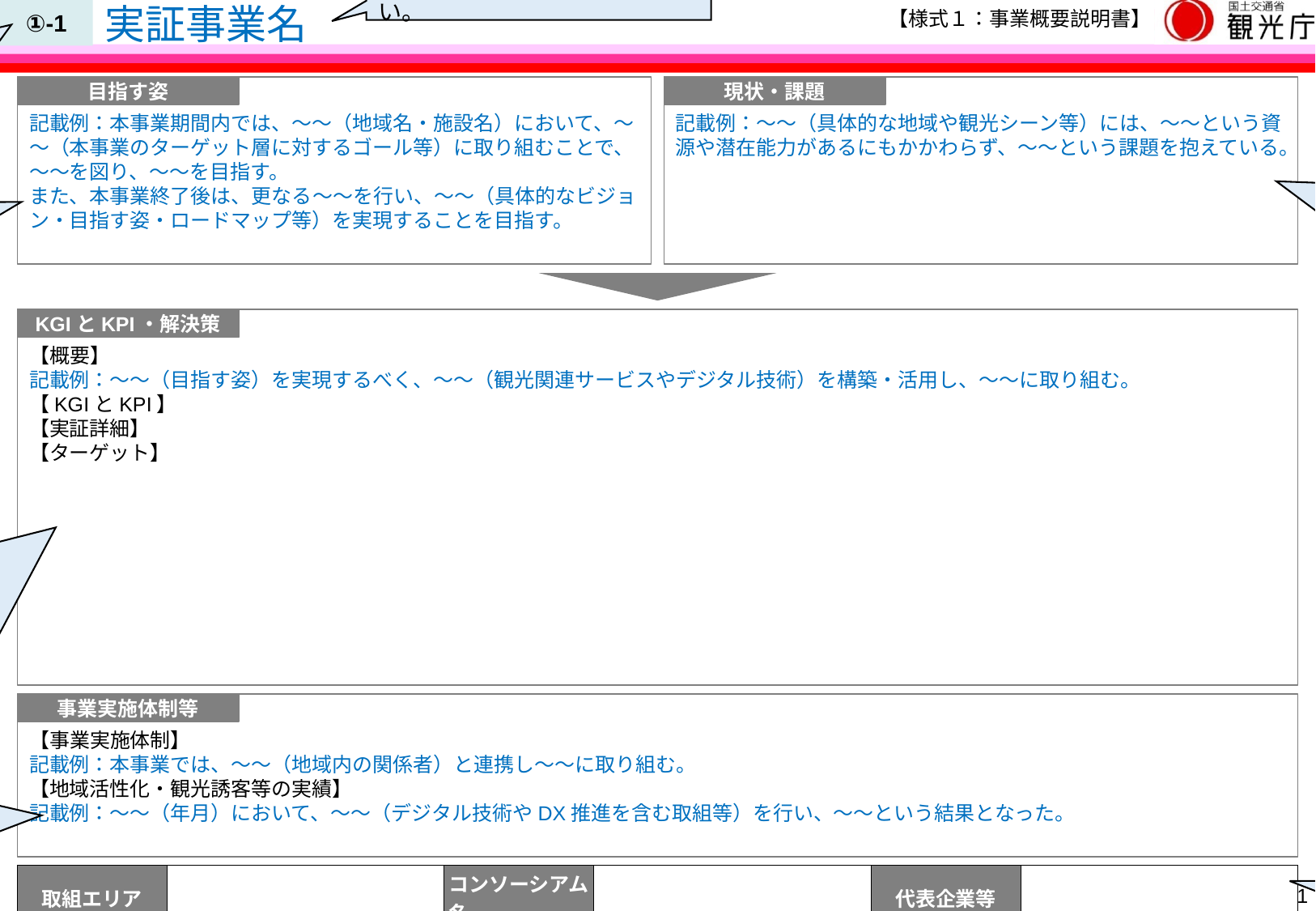

実証事業名
【様式１：事業概要説明書】
注：本事業概要説明書は、公表される前提で作成してください。
注：事業の概要が本スライド一枚で分かるように作成してください。
注：青字の記載例及び水色のコメントは、提出時に削除してください。
選択した実証事業テーマの番号を記入してください。
①-1. 観光地を中心とした地域活性化の好循環モデル
①-2. 観光産業を中心とした地域活性化の好循環モデル
②	生成AI活用モデル
③	オープンデータ推進モデル
様式１：事業概要説明書
実証事業名を記入してください。
①-1
記載例：本事業期間内では、～～（地域名・施設名）において、～～（本事業のターゲット層に対するゴール等）に取り組むことで、～～を図り、～～を目指す。
また、本事業終了後は、更なる〜〜を行い、〜〜（具体的なビジョン・目指す姿・ロードマップ等）を実現することを目指す。
目指す姿
現状・課題
記載例：～～（具体的な地域や観光シーン等）には、～～という資源や潜在能力があるにもかかわらず、～～という課題を抱えている。
現状・課題は、取組エリアにおける現状（申請する地域等が有する観光資源・これまでの関連する取組等）、目指す姿の実現に向けて解決すべき課題を示してください。
目指す姿は、観光地・観光産業において、本実証事業や関連する事業等を通じて、実現したい姿を示してください。
解決策は、目指す姿の実現に向けて課題解決に取り組むにあたり、必要な解決策・打ち手を示してください。

【概要】：事業の概要を簡潔に記載してください。
【KGI・KPI】：本実証事業の目標値となるKGIやその進捗を定量的に把握するための観測指標となるKPIを示してください。
【実証詳細】：課題解決に取り組むにあたり、デジタル技術等を活用した施策・サービスについて具体的に記載してください。また、内容を補足する画像や写真を掲載してください。
【ターゲット】：事業で取り組む施策・サービスのターゲットを記載してください。

【概要】
記載例：～～（目指す姿）を実現するべく、～～（観光関連サービスやデジタル技術）を構築・活用し、～～に取り組む。
【KGIとKPI】
【実証詳細】
【ターゲット】
KGIとKPI・解決策
事業実施体制等
【事業実施体制】
記載例：本事業では、～～（地域内の関係者）と連携し～～に取り組む。
【地域活性化・観光誘客等の実績】
記載例：～～（年月）において、～～（デジタル技術やDX推進を含む取組等）を行い、～～という結果となった。
事業実施体制について、地域内の関係者との連携、施策・サービスの運用体制等を簡潔に記載してください。
また、デジタル技術やDX推進を含む地域活性化や観光誘客等の事業実績を示してください。
取組エリア・コンソーシアム名・代表企業等を記入してください。
| 取組エリア |  | コンソーシアム名 |  | 代表企業等 |  |
| --- | --- | --- | --- | --- | --- |
1